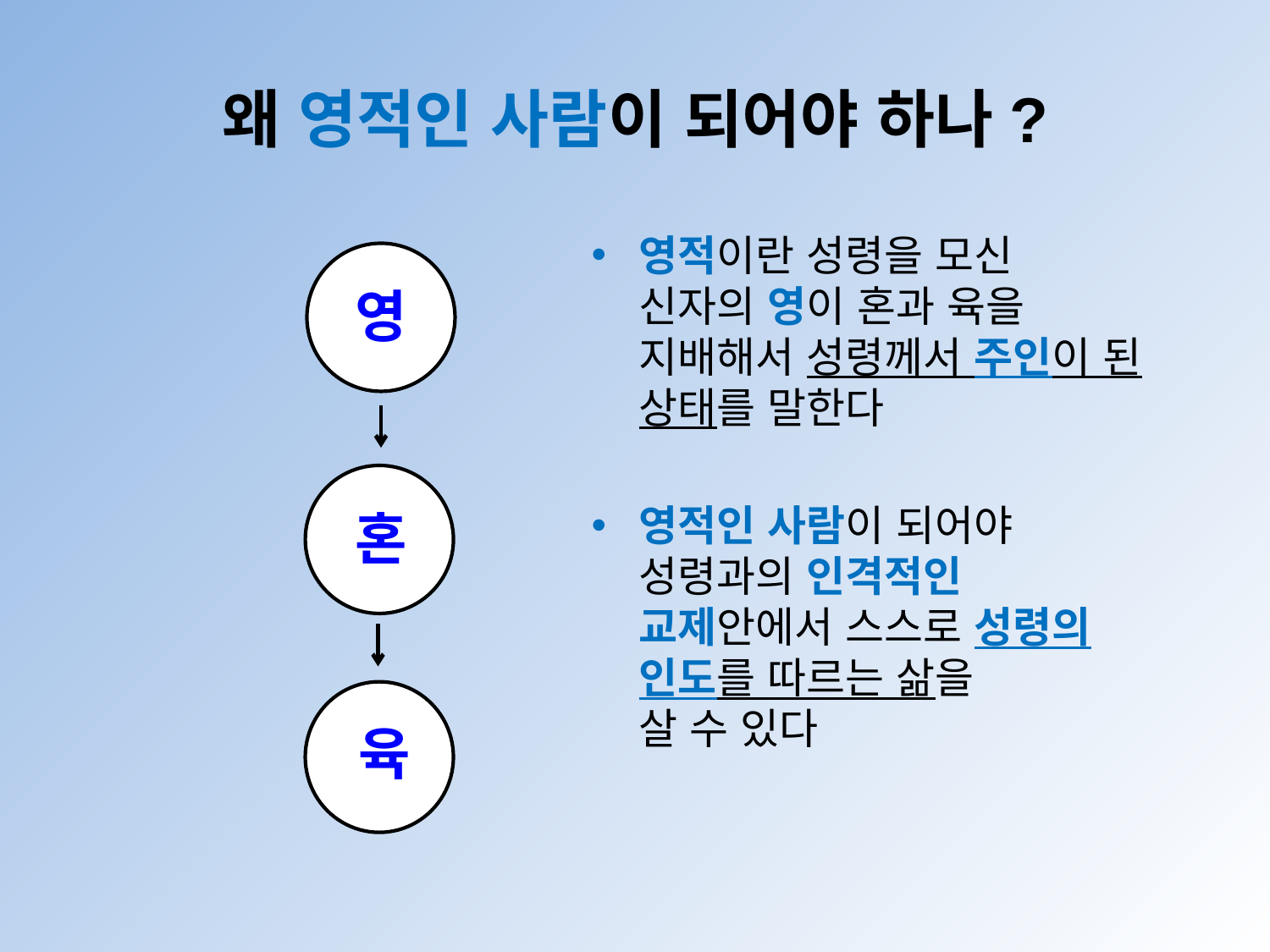

# 왜 영적인 사람이 되어야 하나?
영적이란 성령을 모신
신자의 영이 혼과 육을
지배해서 성령께서 주인이 된 상태를 말한다

영적인 사람이 되어야
성령과의 인격적인
교제안에서 스스로 성령의 인도를 따르는 삶을
살 수 있다

영

혼

육